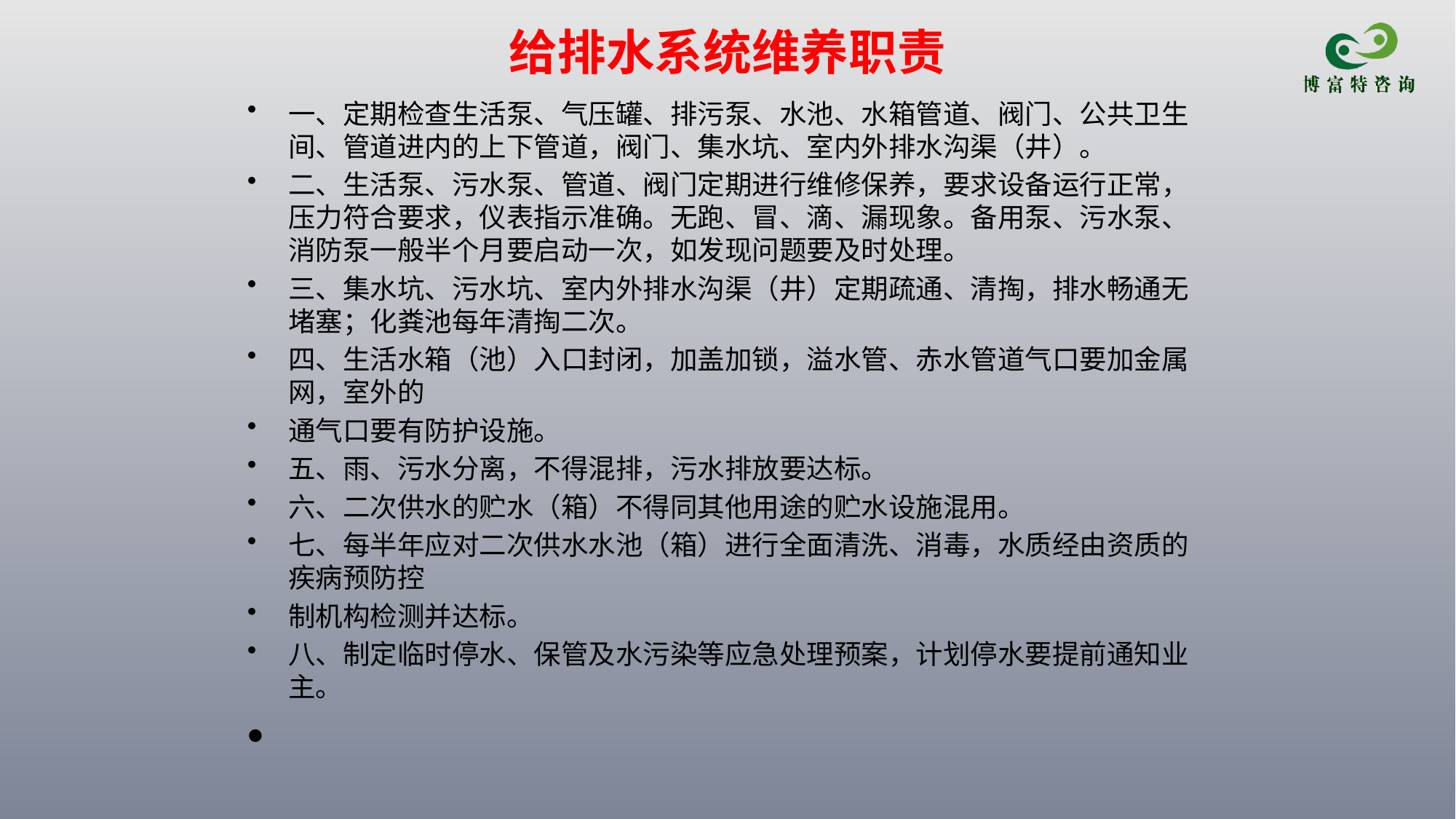

# 给排水系统维养职责
一、定期检查生活泵、气压罐、排污泵、水池、水箱管道、阀门、公共卫生间、管道进内的上下管道，阀门、集水坑、室内外排水沟渠（井）。
二、生活泵、污水泵、管道、阀门定期进行维修保养，要求设备运行正常，压力符合要求，仪表指示准确。无跑、冒、滴、漏现象。备用泵、污水泵、消防泵一般半个月要启动一次，如发现问题要及时处理。
三、集水坑、污水坑、室内外排水沟渠（井）定期疏通、清掏，排水畅通无堵塞；化粪池每年清掏二次。
四、生活水箱（池）入口封闭，加盖加锁，溢水管、赤水管道气口要加金属网，室外的
通气口要有防护设施。
五、雨、污水分离，不得混排，污水排放要达标。
六、二次供水的贮水（箱）不得同其他用途的贮水设施混用。
七、每半年应对二次供水水池（箱）进行全面清洗、消毒，水质经由资质的疾病预防控
制机构检测并达标。
八、制定临时停水、保管及水污染等应急处理预案，计划停水要提前通知业主。